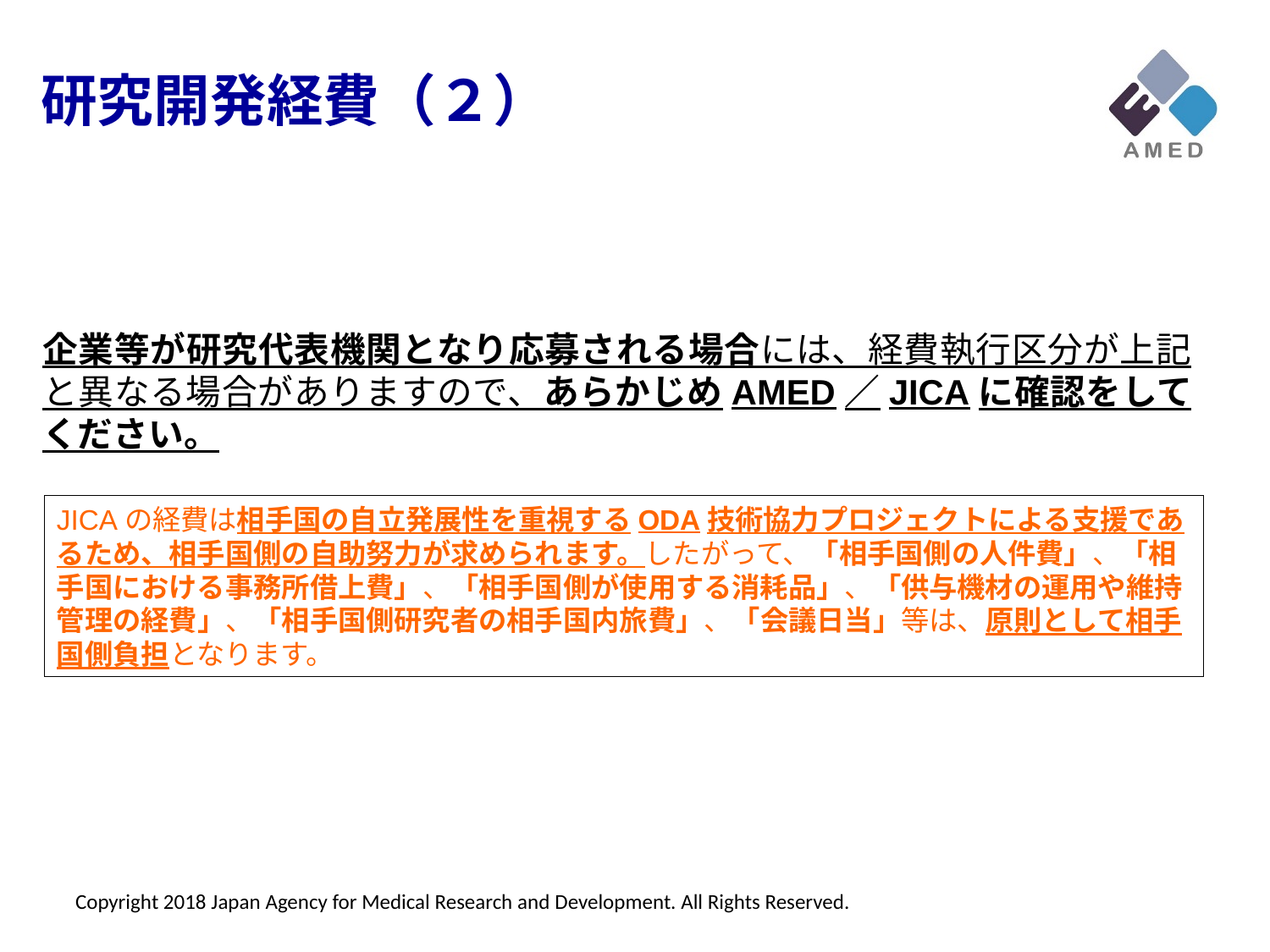

研究開発経費（２）
企業等が研究代表機関となり応募される場合には、経費執行区分が上記と異なる場合がありますので、あらかじめAMED／JICAに確認をしてください。
JICAの経費は相手国の自立発展性を重視するODA技術協力プロジェクトによる支援であるため、相手国側の自助努力が求められます。したがって、「相手国側の人件費」、「相手国における事務所借上費」、「相手国側が使用する消耗品」、「供与機材の運用や維持管理の経費」、「相手国側研究者の相手国内旅費」、「会議日当」等は、原則として相手国側負担となります。
Copyright 2018 Japan Agency for Medical Research and Development. All Rights Reserved.